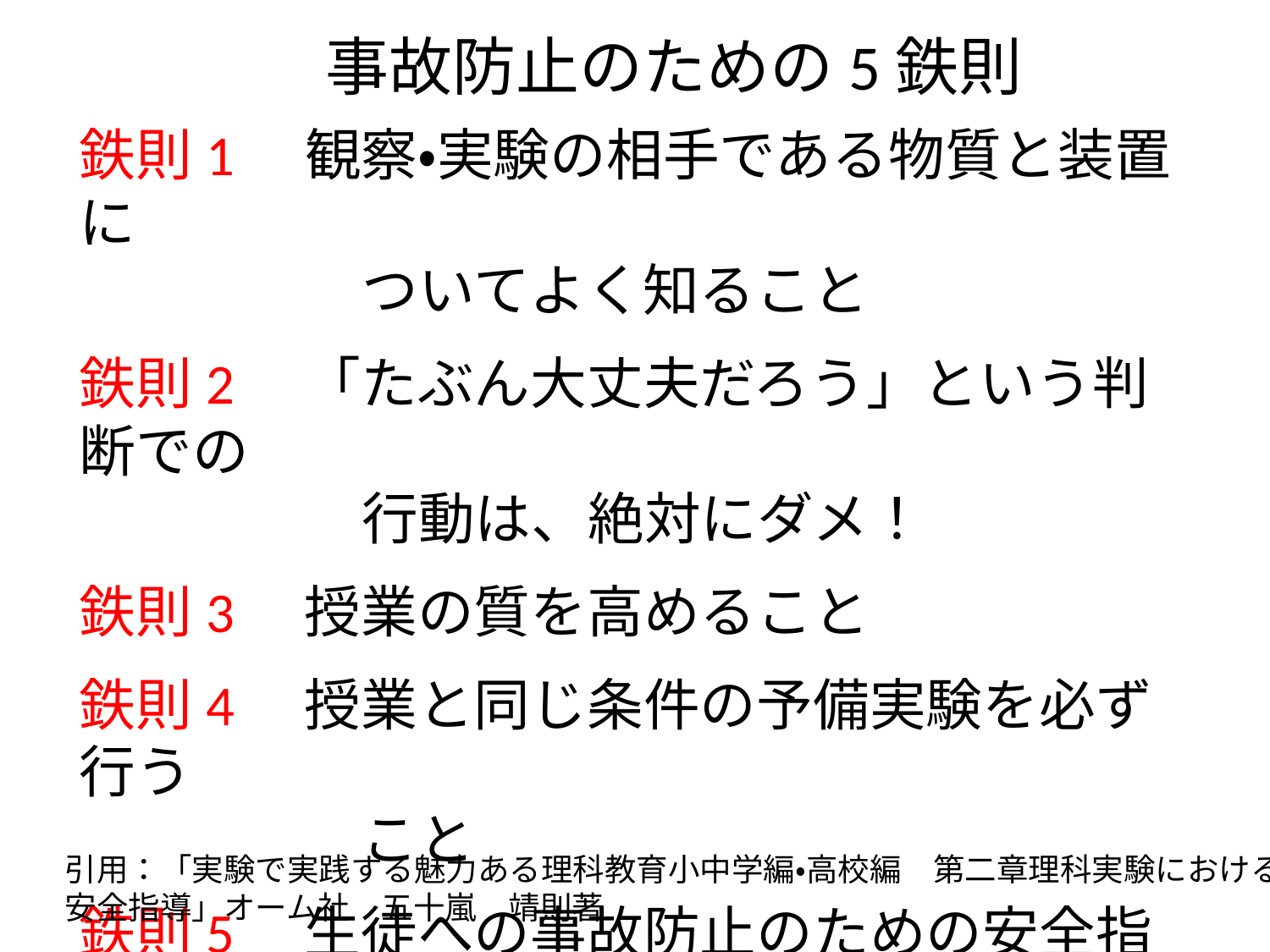

事故防止のための5鉄則
鉄則1　観察・実験の相手である物質と装置に
　　　　　ついてよく知ること

鉄則2　「たぶん大丈夫だろう」という判断での
　　　　　行動は、絶対にダメ！

鉄則3　授業の質を高めること

鉄則4　授業と同じ条件の予備実験を必ず行う
　　　　　こと

鉄則5　生徒への事故防止のための安全指導
　　　　　を徹底させること
引用：「実験で実践する魅力ある理科教育小中学編・高校編　第二章理科実験における
安全指導」オーム社　五十嵐　靖則著